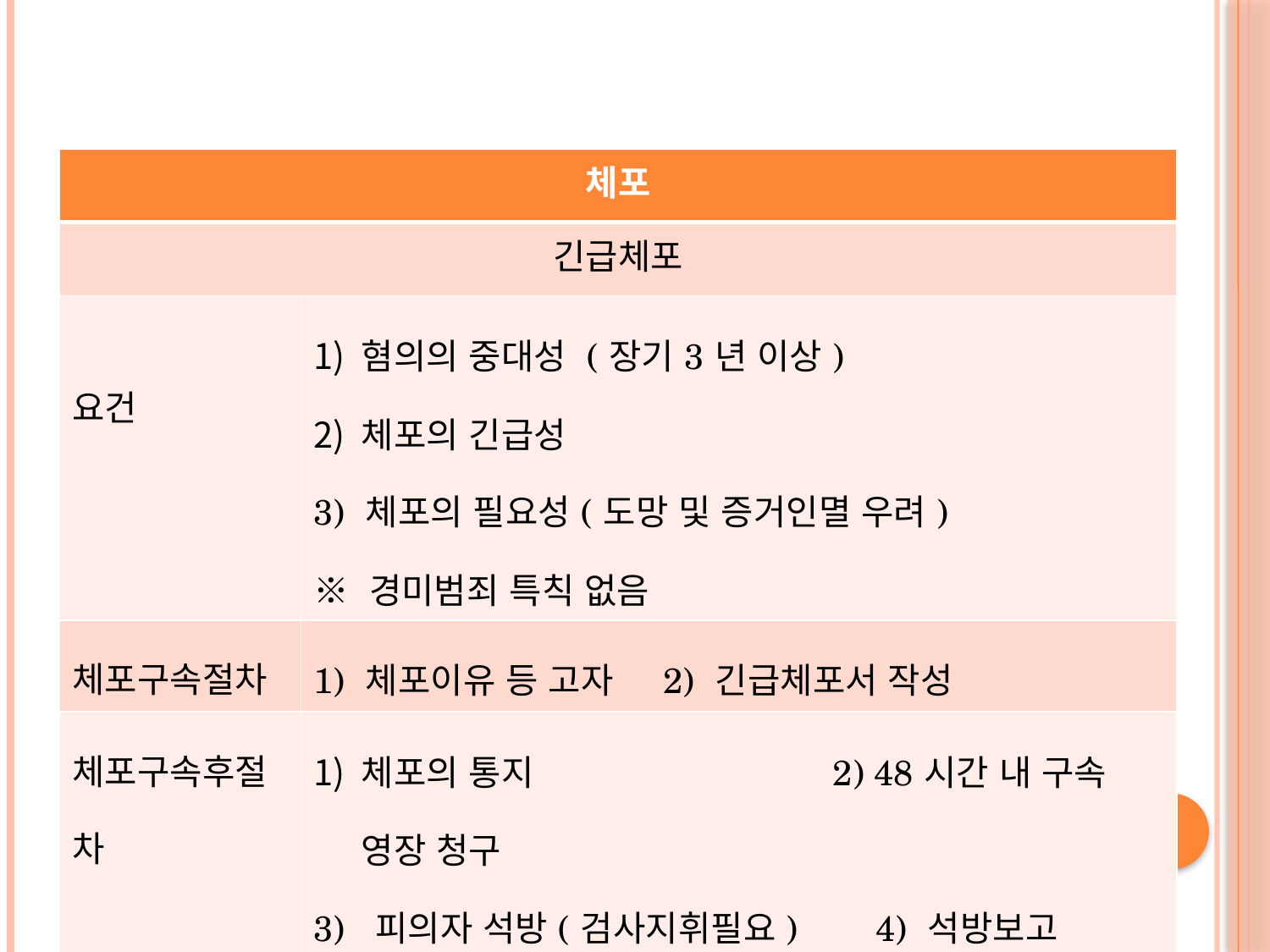

#
| 체포 |  |
| --- | --- |
| 긴급체포 |  |
| 요건 | 혐의의 중대성 (장기3년 이상) 체포의 긴급성 3) 체포의 필요성(도망 및 증거인멸 우려) ※ 경미범죄 특칙 없음 |
| 체포구속절차 | 1) 체포이유 등 고자 2) 긴급체포서 작성 |
| 체포구속후절차 | 체포의 통지 2) 48시간 내 구속 영장 청구 3) 피의자 석방(검사지휘필요) 4) 석방보고 |
| 기간 | 48시간 |